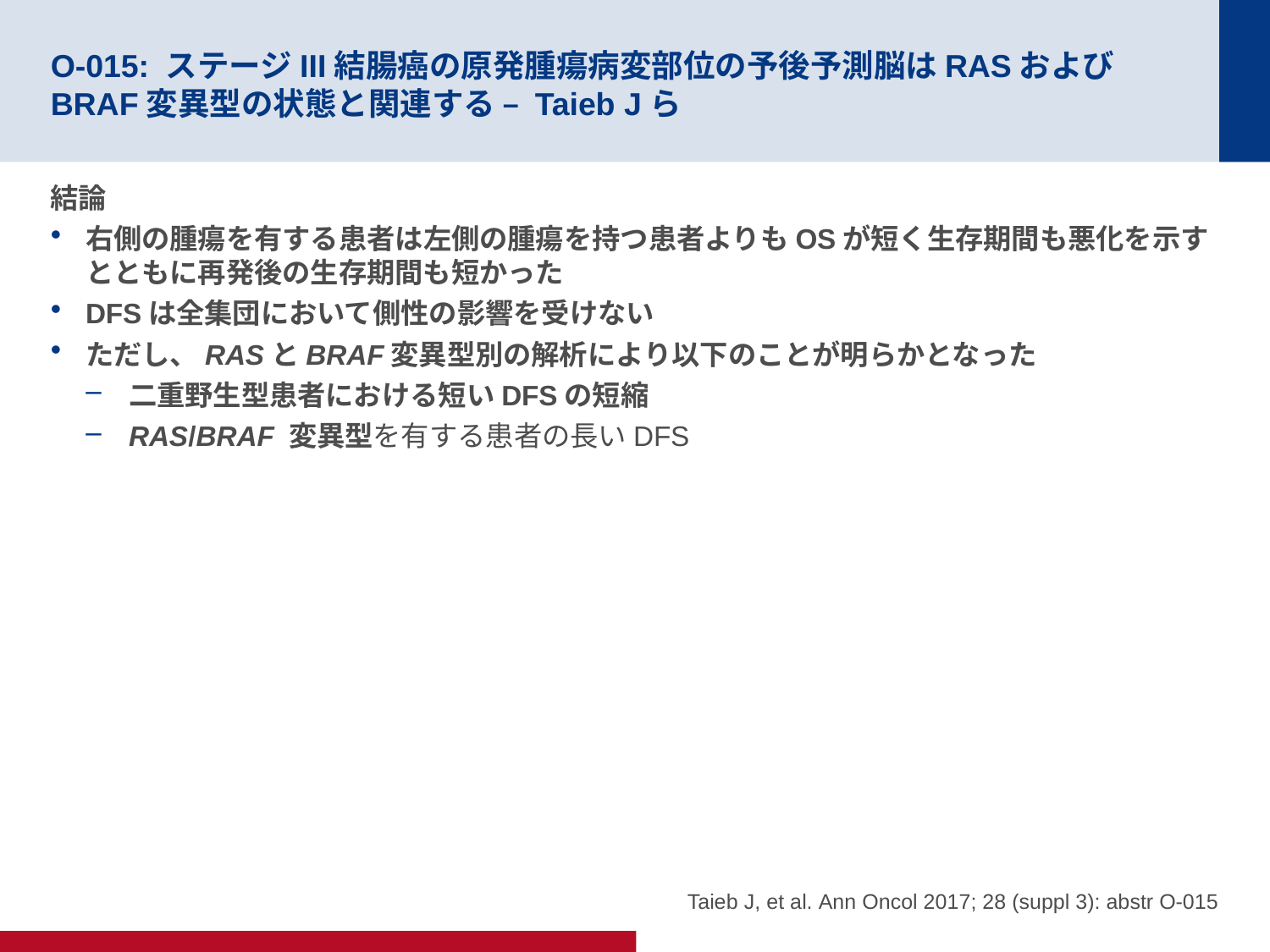

# O-015: ステージIII結腸癌の原発腫瘍病変部位の予後予測脳はRASおよびBRAF変異型の状態と関連する – Taieb Jら
結論
右側の腫瘍を有する患者は左側の腫瘍を持つ患者よりもOSが短く生存期間も悪化を示すとともに再発後の生存期間も短かった
DFSは全集団において側性の影響を受けない
ただし、RASとBRAF変異型別の解析により以下のことが明らかとなった
二重野生型患者における短いDFSの短縮
RAS/BRAF 変異型を有する患者の長いDFS

Taieb J, et al. Ann Oncol 2017; 28 (suppl 3): abstr O-015